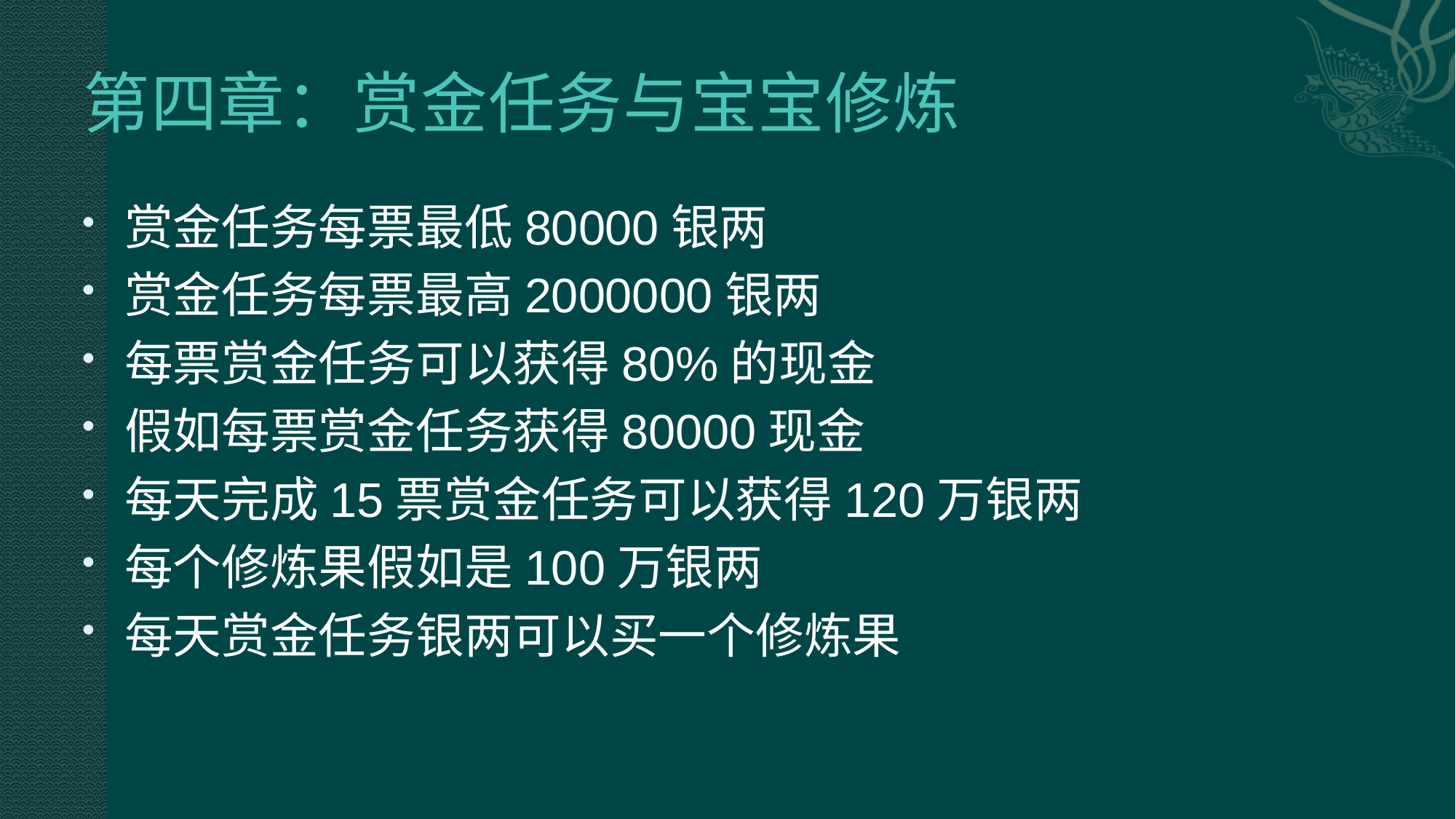

# 第四章：赏金任务与宝宝修炼
赏金任务每票最低80000银两
赏金任务每票最高2000000银两
每票赏金任务可以获得80%的现金
假如每票赏金任务获得80000现金
每天完成15票赏金任务可以获得120万银两
每个修炼果假如是100万银两
每天赏金任务银两可以买一个修炼果